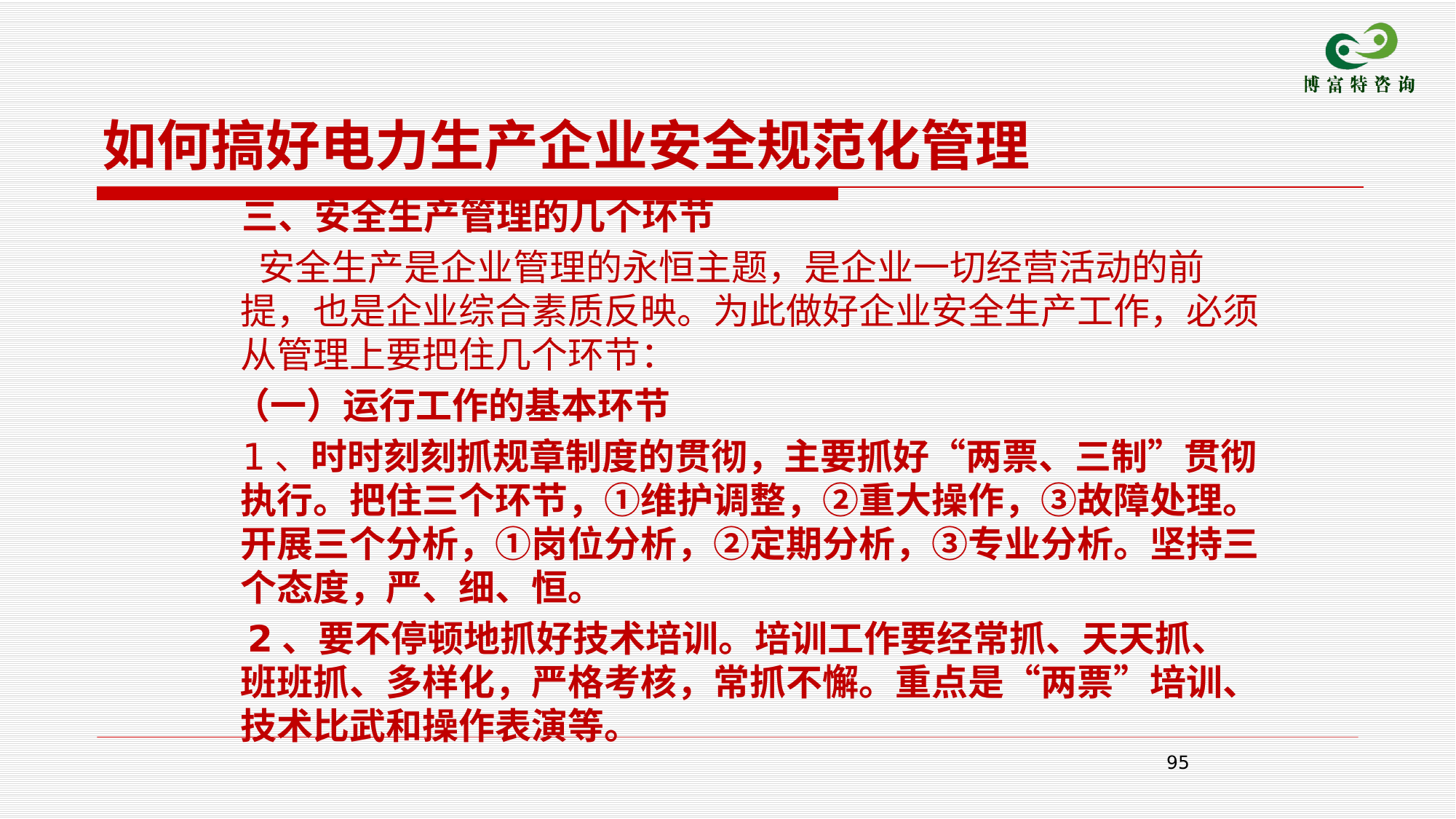

如何搞好电力生产企业安全规范化管理
      三、安全生产管理的几个环节
        安全生产是企业管理的永恒主题，是企业一切经营活动的前提，也是企业综合素质反映。为此做好企业安全生产工作，必须从管理上要把住几个环节：
     （一）运行工作的基本环节
     1、时时刻刻抓规章制度的贯彻，主要抓好“两票、三制”贯彻执行。把住三个环节，①维护调整，②重大操作，③故障处理。开展三个分析，①岗位分析，②定期分析，③专业分析。坚持三个态度，严、细、恒。
     2、要不停顿地抓好技术培训。培训工作要经常抓、天天抓、班班抓、多样化，严格考核，常抓不懈。重点是“两票”培训、技术比武和操作表演等。

95